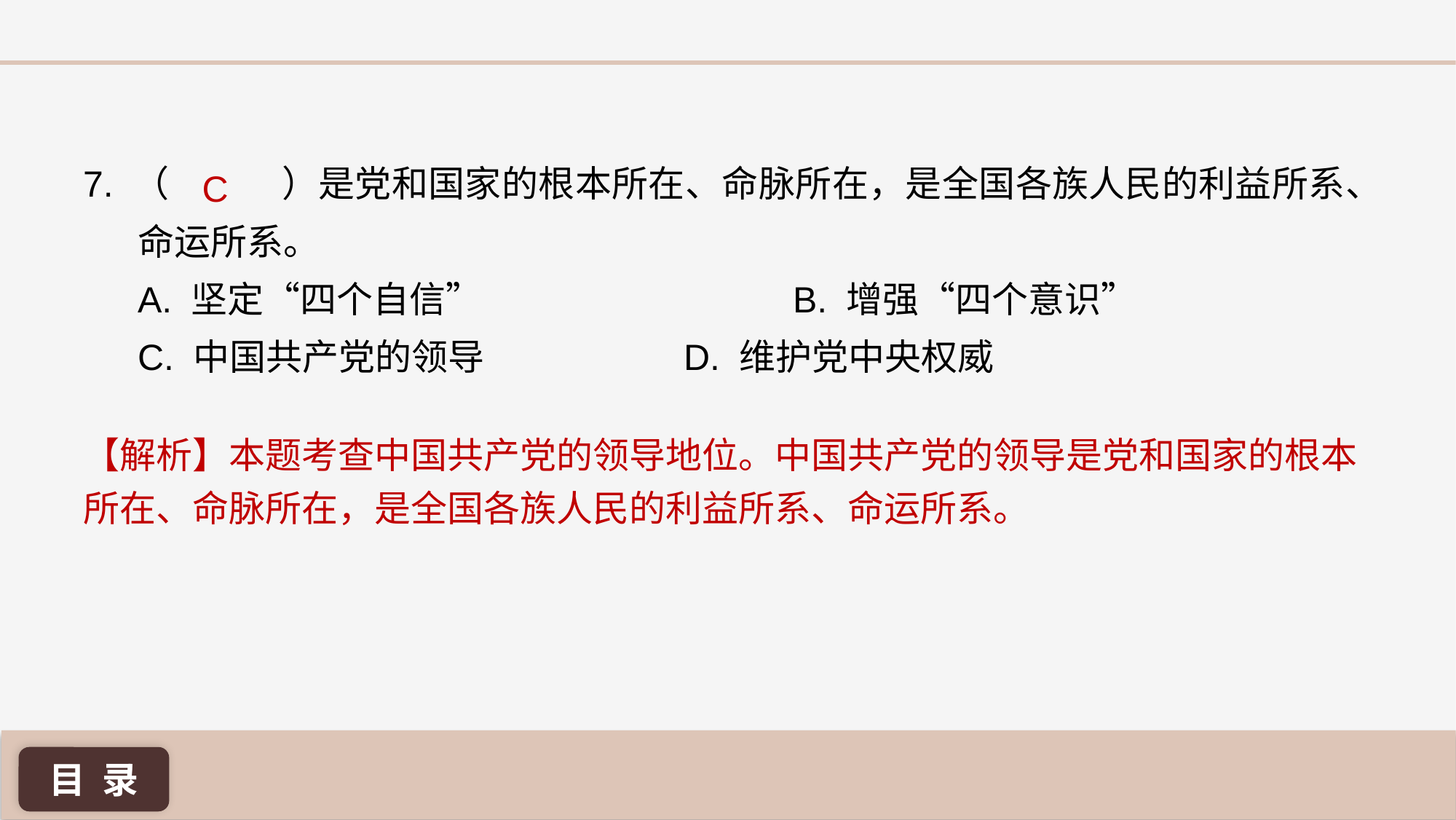

7. （	    ）是党和国家的根本所在、命脉所在，是全国各族人民的利益所系、命运所系。
A. 坚定“四个自信” 			B. 增强“四个意识”
C. 中国共产党的领导 		D. 维护党中央权威
C
【解析】本题考查中国共产党的领导地位。中国共产党的领导是党和国家的根本所在、命脉所在，是全国各族人民的利益所系、命运所系。